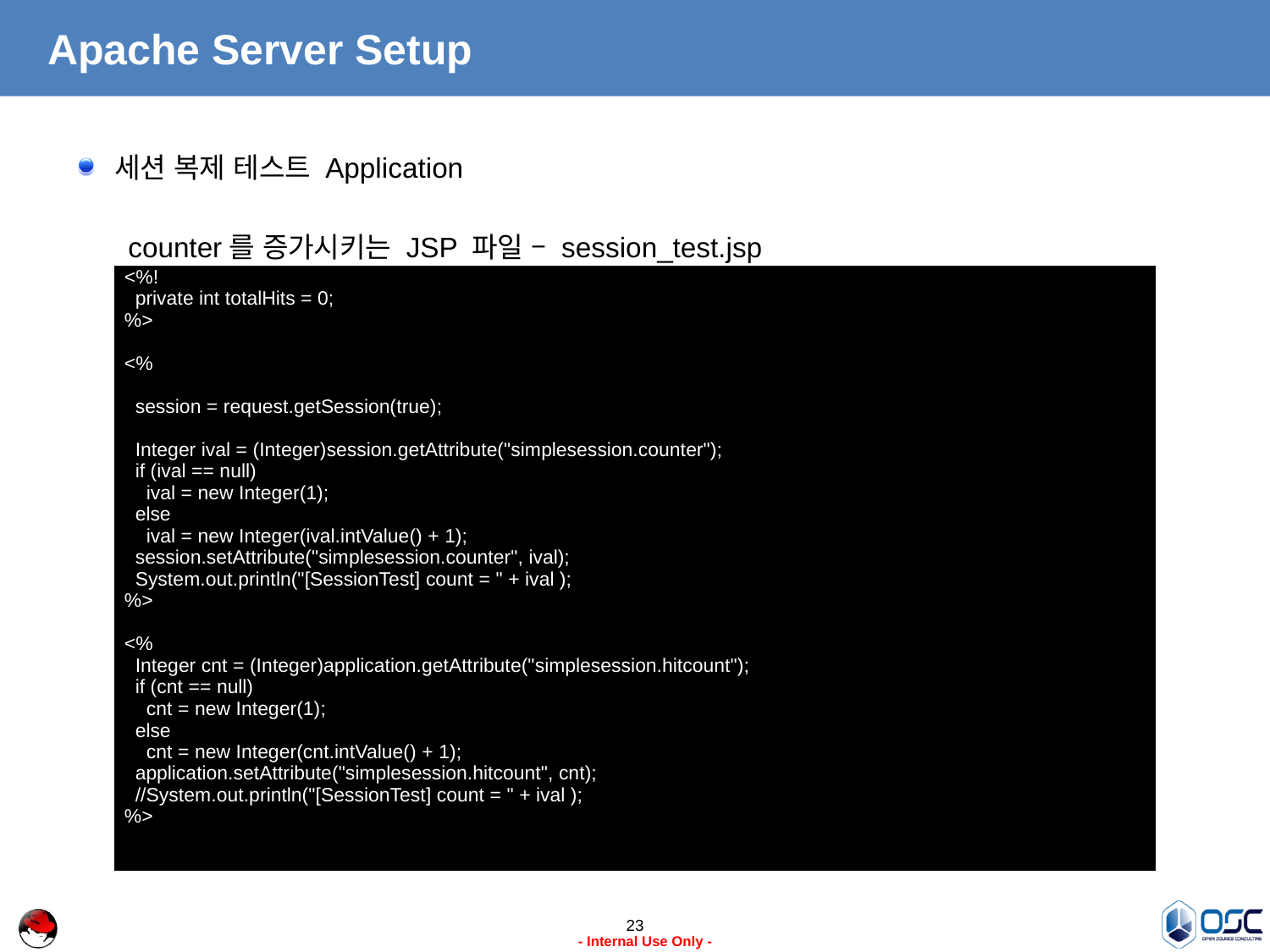

# Apache Server Setup
세션 복제 테스트 Application
counter를 증가시키는 JSP 파일 – session_test.jsp
| <%! private int totalHits = 0; %> <% session = request.getSession(true); Integer ival = (Integer)session.getAttribute("simplesession.counter"); if (ival == null) ival = new Integer(1); else ival = new Integer(ival.intValue() + 1); session.setAttribute("simplesession.counter", ival); System.out.println("[SessionTest] count = " + ival ); %> <% Integer cnt = (Integer)application.getAttribute("simplesession.hitcount"); if (cnt == null) cnt = new Integer(1); else cnt = new Integer(cnt.intValue() + 1); application.setAttribute("simplesession.hitcount", cnt); //System.out.println("[SessionTest] count = " + ival ); %> |
| --- |